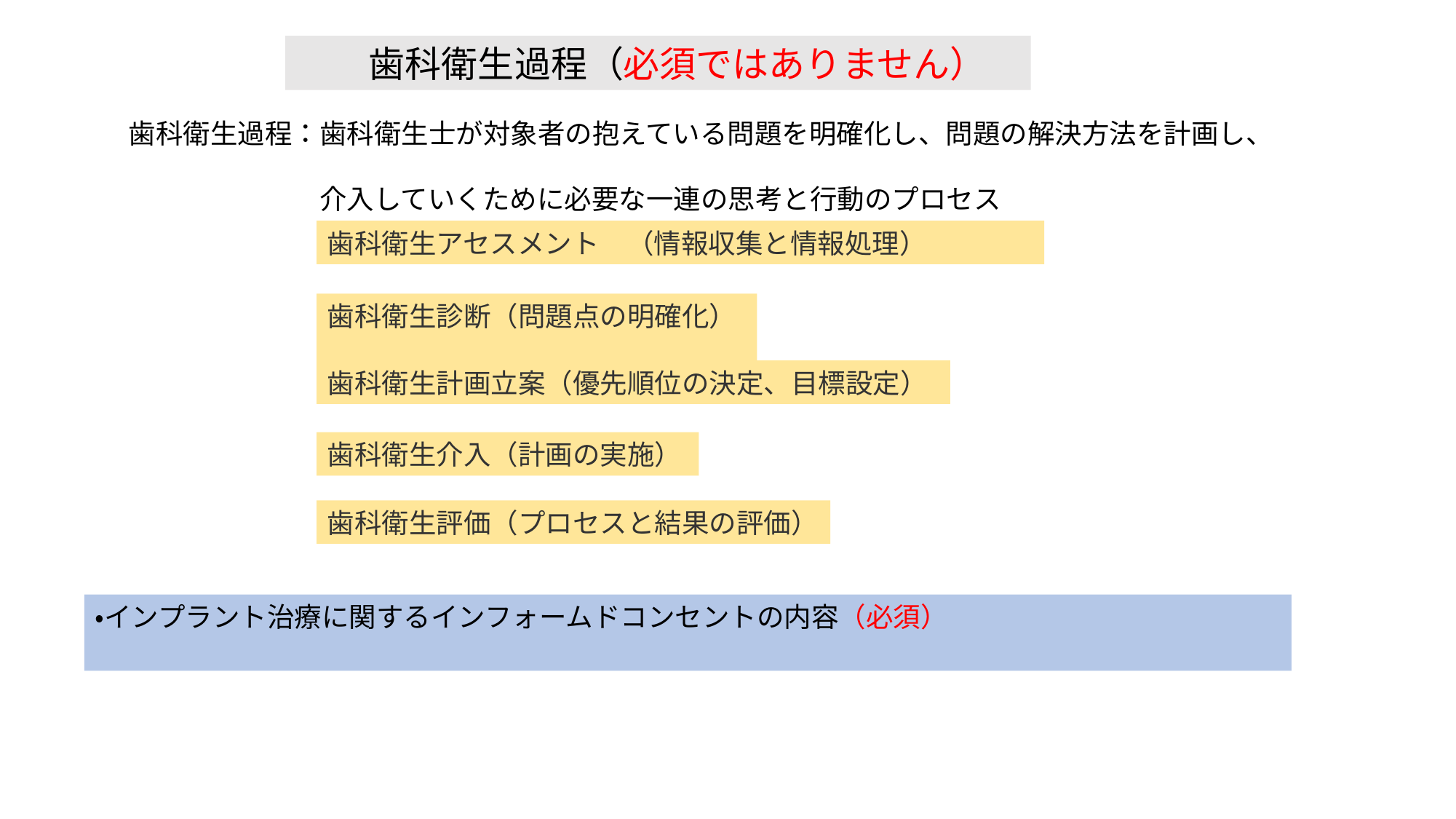

歯科衛生過程（必須ではありません）
歯科衛生過程：歯科衛生士が対象者の抱えている問題を明確化し、問題の解決方法を計画し、
　　　　　　　介入していくために必要な一連の思考と行動のプロセス
歯科衛生アセスメント　（情報収集と情報処理）
歯科衛生診断（問題点の明確化）
歯科衛生計画立案（優先順位の決定、目標設定）
歯科衛生介入（計画の実施）
歯科衛生評価（プロセスと結果の評価）
・インプラント治療に関するインフォームドコンセントの内容（必須）